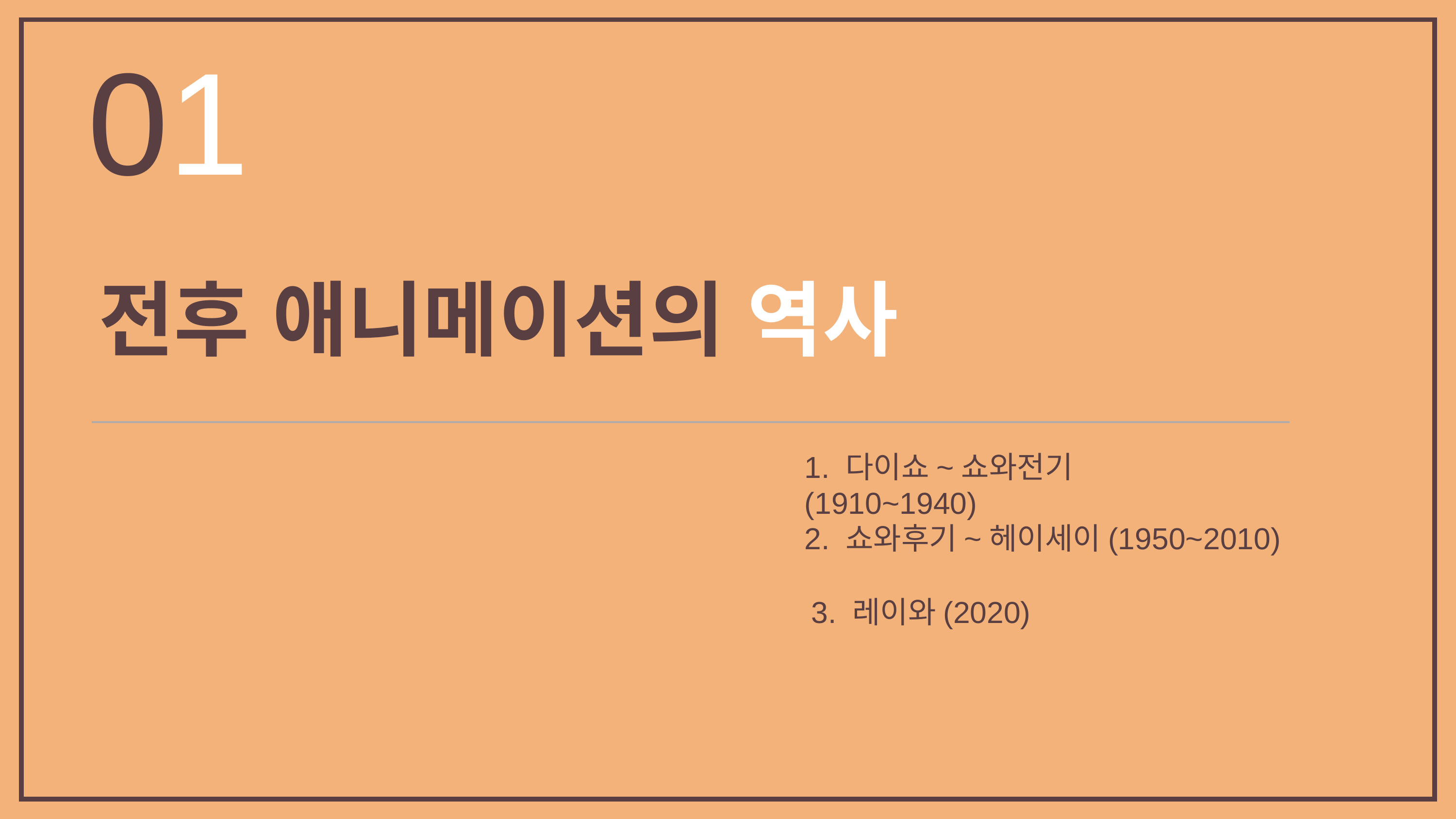

01
전후 애니메이션의 역사
1. 다이쇼~쇼와전기(1910~1940)
2. 쇼와후기~헤이세이(1950~2010)
3. 레이와(2020)